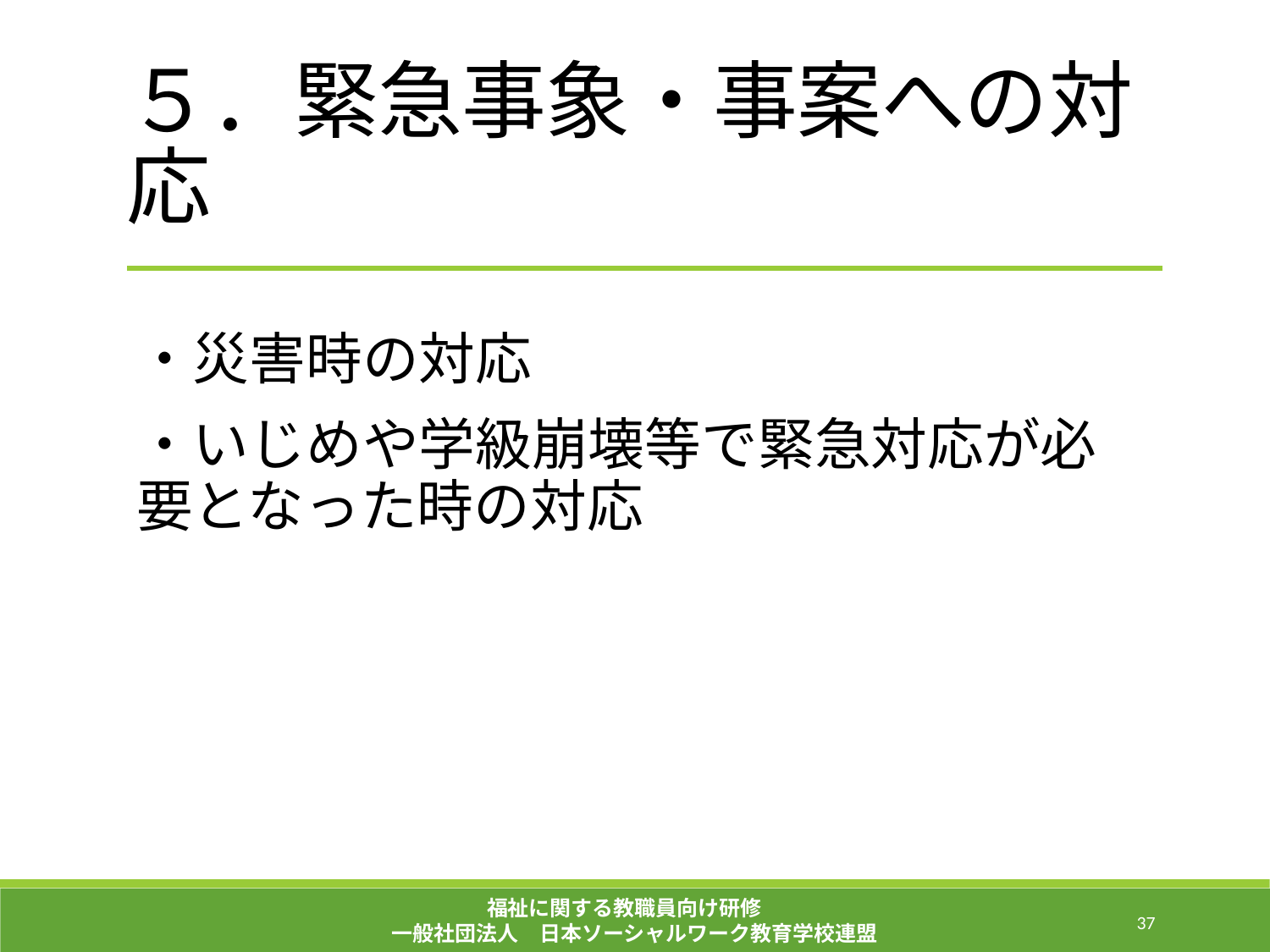

５．緊急事象・事案への対応
・災害時の対応
・いじめや学級崩壊等で緊急対応が必要となった時の対応
福祉に関する教職員向け研修
一般社団法人　日本ソーシャルワーク教育学校連盟
37